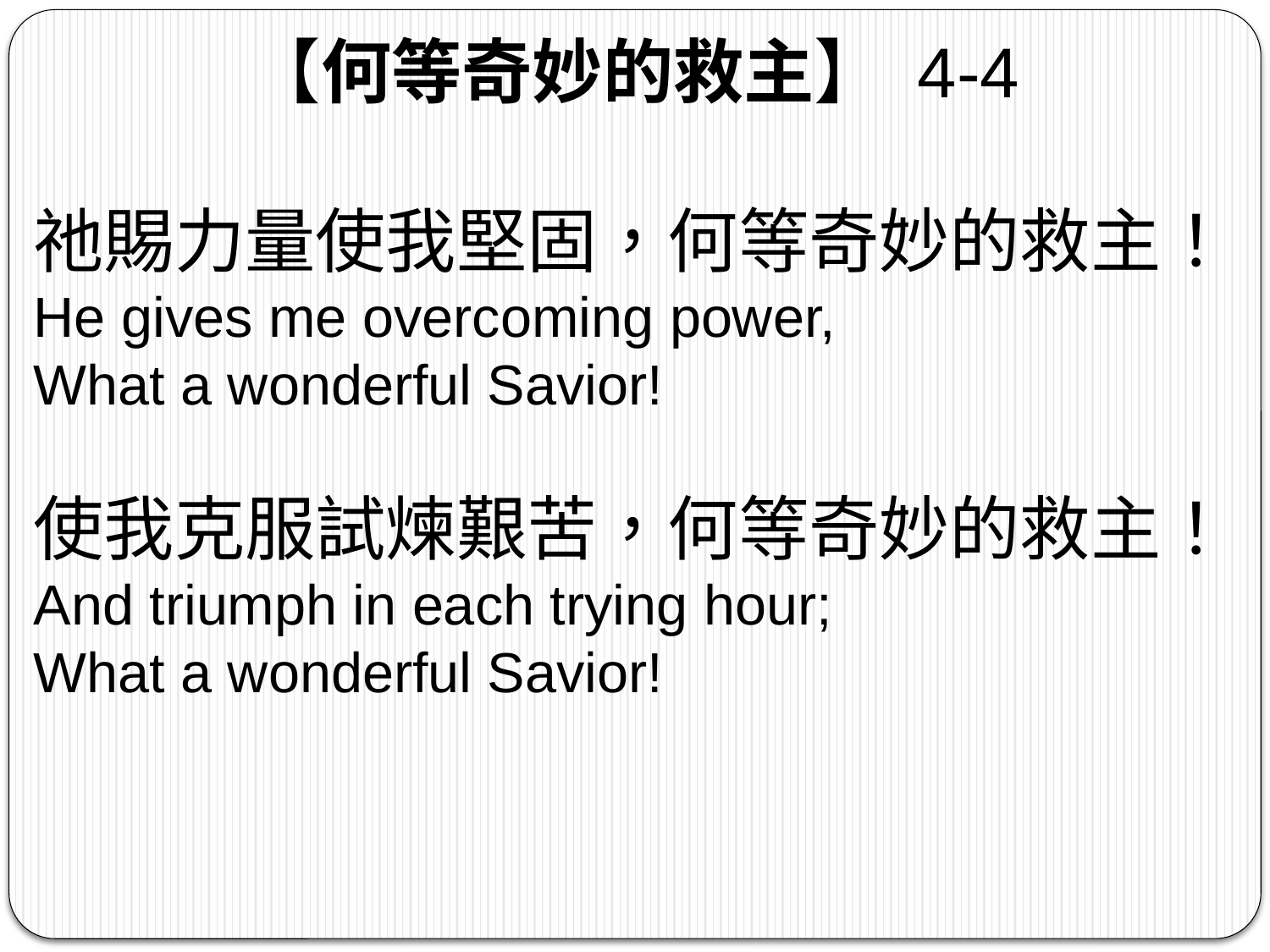

【何等奇妙的救主】 4-4

祂賜力量使我堅固，何等奇妙的救主！
He gives me overcoming power,
What a wonderful Savior!

使我克服試煉艱苦，何等奇妙的救主！
And triumph in each trying hour;
What a wonderful Savior!